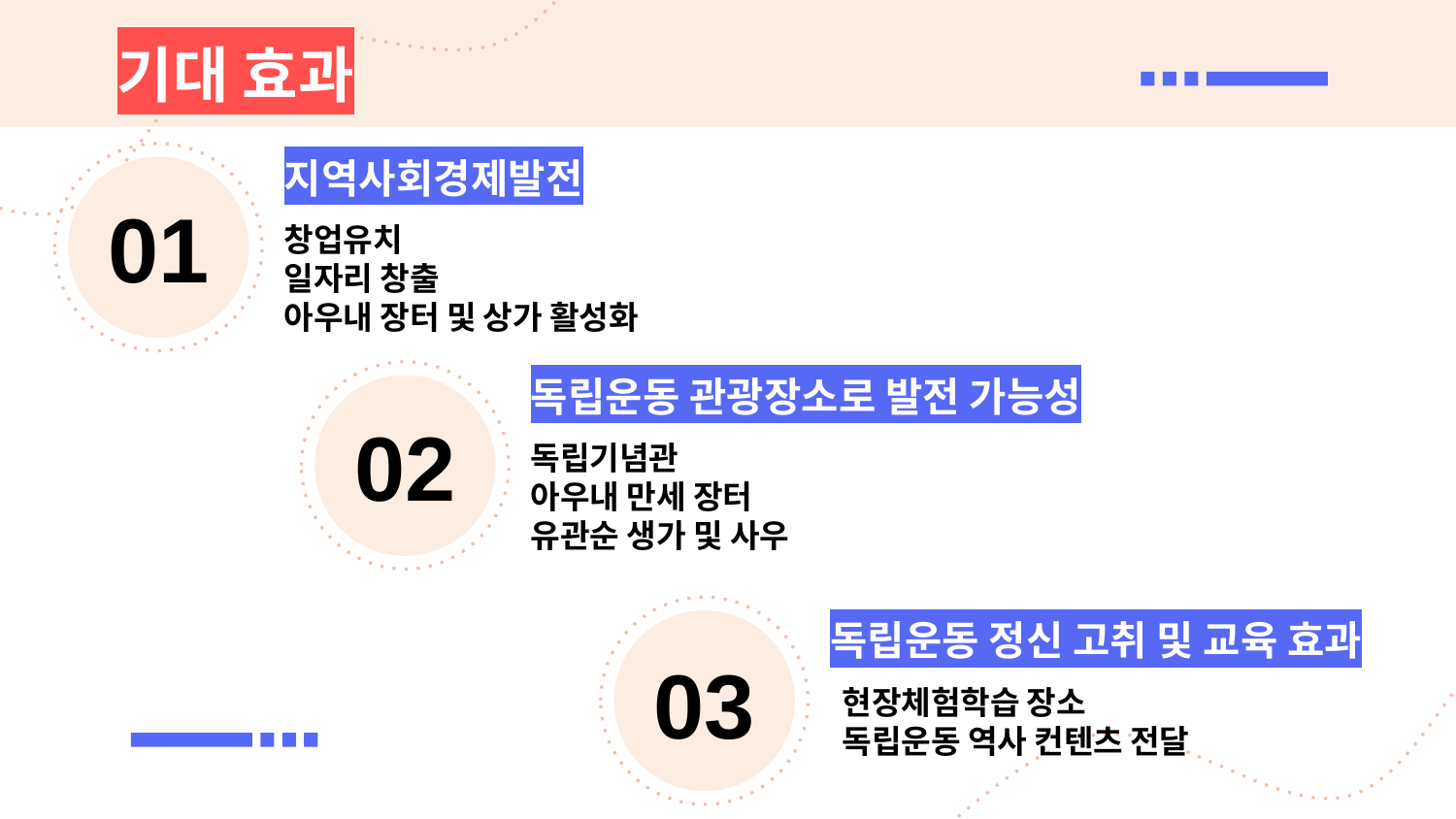

# 기대 효과
지역사회경제발전

01
창업유치
일자리 창출
아우내 장터 및 상가 활성화
독립운동 관광장소로 발전 가능성

02
독립기념관
아우내 만세 장터
유관순 생가 및 사우

독립운동 정신 고취 및 교육 효과

03
현장체험학습 장소
독립운동 역사 컨텐츠 전달